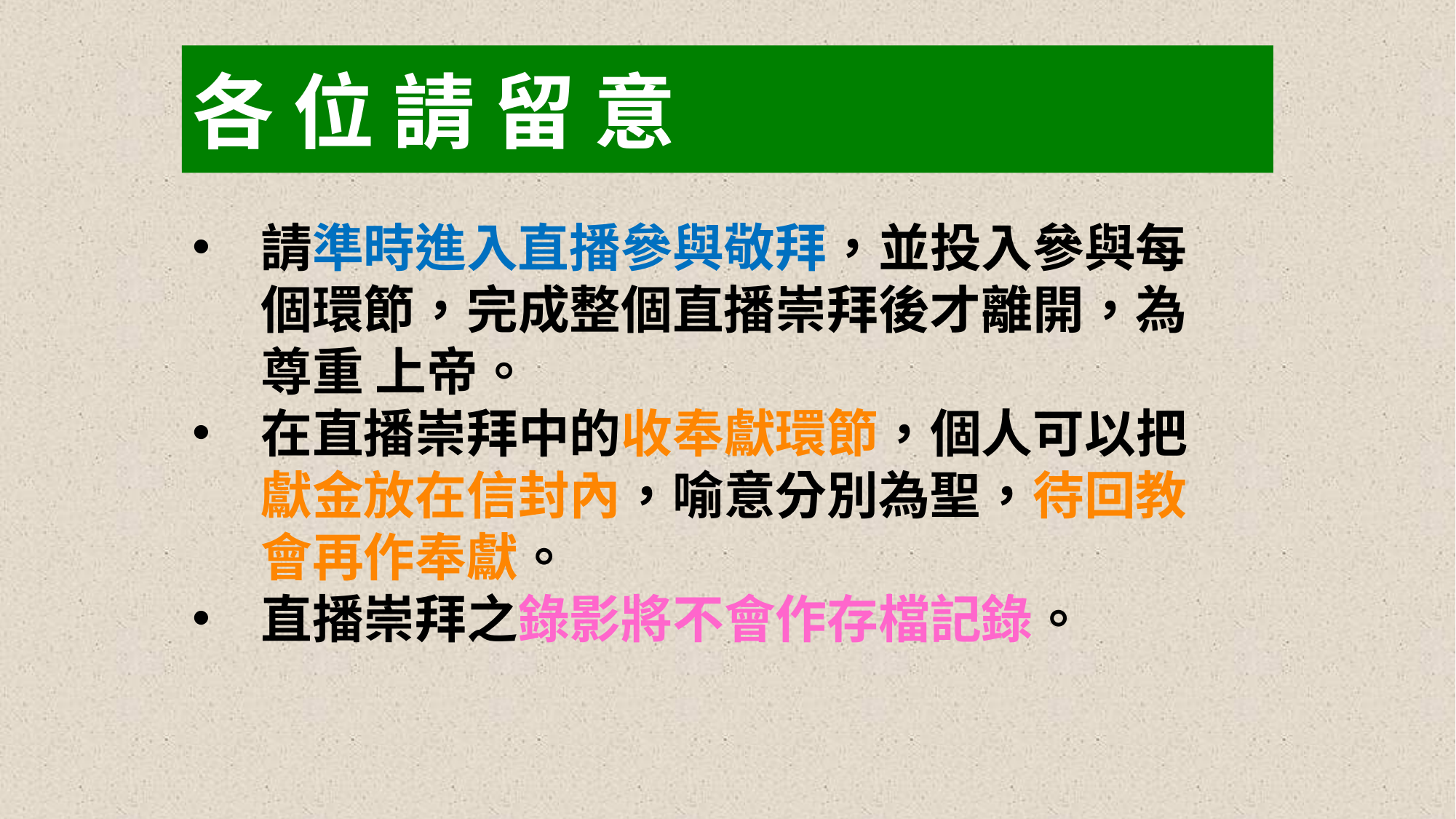

各 位 請 留 意
請準時進入直播參與敬拜，並投入參與每個環節，完成整個直播崇拜後才離開，為尊重 上帝。
在直播崇拜中的收奉獻環節，個人可以把獻金放在信封內，喻意分別為聖，待回教會再作奉獻。
直播崇拜之錄影將不會作存檔記錄。